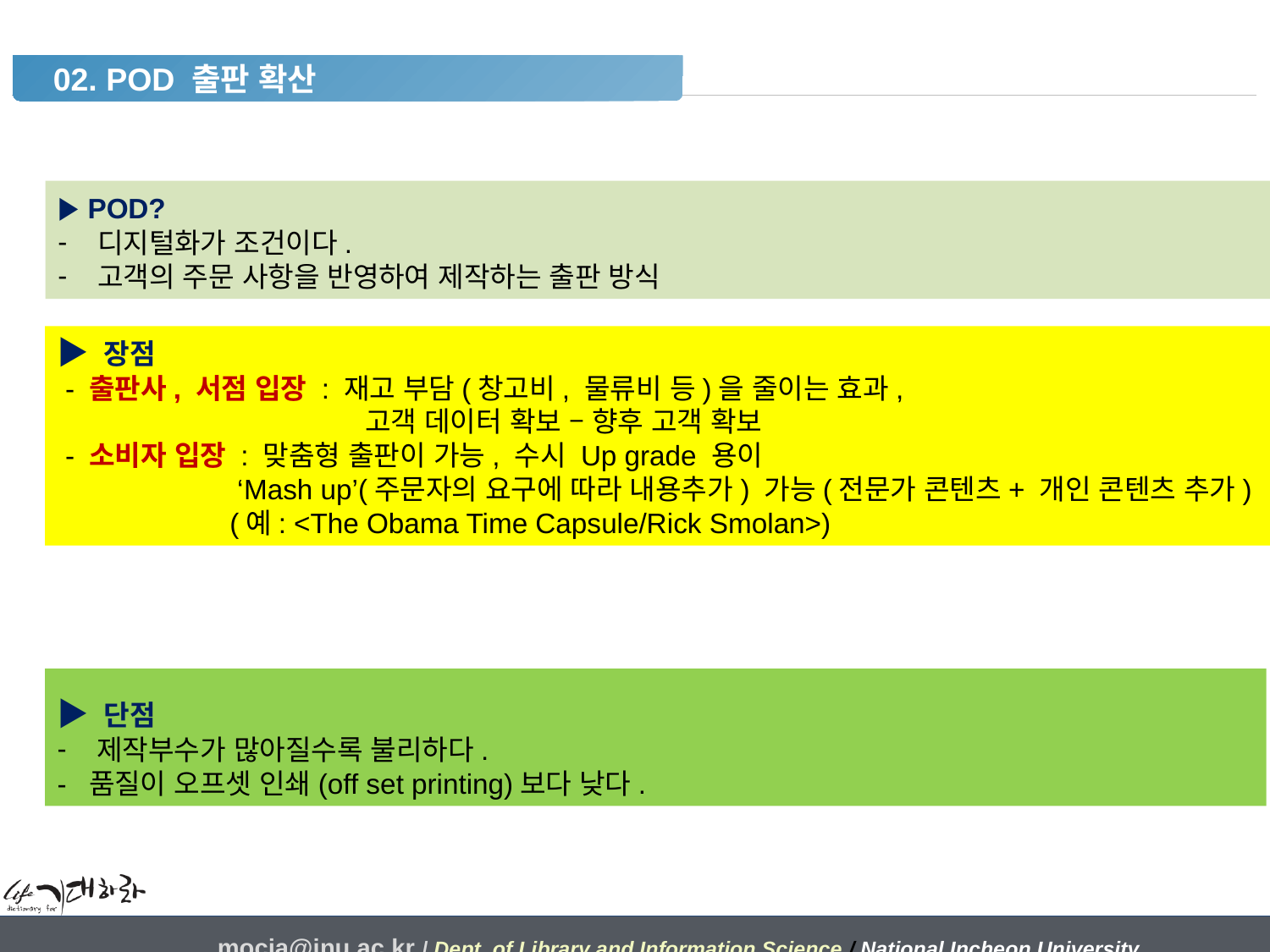

02. POD 출판 확산

▶ POD?
디지털화가 조건이다.
고객의 주문 사항을 반영하여 제작하는 출판 방식
▶ 장점
 - 출판사, 서점 입장 : 재고 부담(창고비, 물류비 등)을 줄이는 효과,
      		      고객 데이터 확보 – 향후 고객 확보
 - 소비자 입장 : 맞춤형 출판이 가능, 수시 Up grade 용이
                       ‘Mash up’(주문자의 요구에 따라 내용추가) 가능(전문가 콘텐츠+ 개인 콘텐츠 추가)
                      (예: <The Obama Time Capsule/Rick Smolan>)
▶ 단점
제작부수가 많아질수록 불리하다.
-  품질이 오프셋 인쇄(off set printing)보다 낮다.

mocja@inu.ac.kr / Dept. of Library and Information Science / National Incheon University